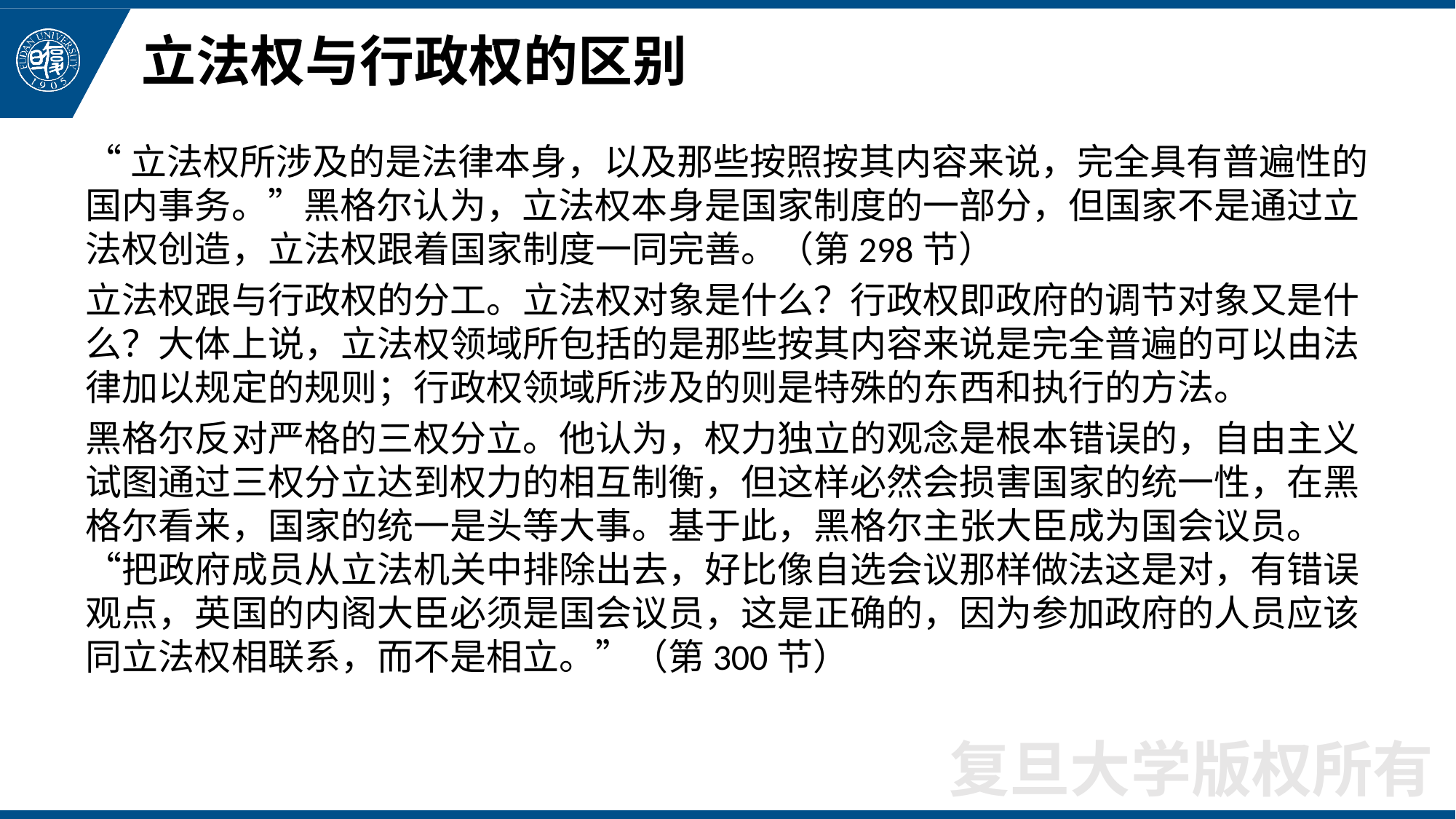

# 立法权与行政权的区别
“立法权所涉及的是法律本身，以及那些按照按其内容来说，完全具有普遍性的国内事务。”黑格尔认为，立法权本身是国家制度的一部分，但国家不是通过立法权创造，立法权跟着国家制度一同完善。（第298节）
立法权跟与行政权的分工。立法权对象是什么？行政权即政府的调节对象又是什么？大体上说，立法权领域所包括的是那些按其内容来说是完全普遍的可以由法律加以规定的规则；行政权领域所涉及的则是特殊的东西和执行的方法。
黑格尔反对严格的三权分立。他认为，权力独立的观念是根本错误的，自由主义试图通过三权分立达到权力的相互制衡，但这样必然会损害国家的统一性，在黑格尔看来，国家的统一是头等大事。基于此，黑格尔主张大臣成为国会议员。“把政府成员从立法机关中排除出去，好比像自选会议那样做法这是对，有错误观点，英国的内阁大臣必须是国会议员，这是正确的，因为参加政府的人员应该同立法权相联系，而不是相立。”（第300节）